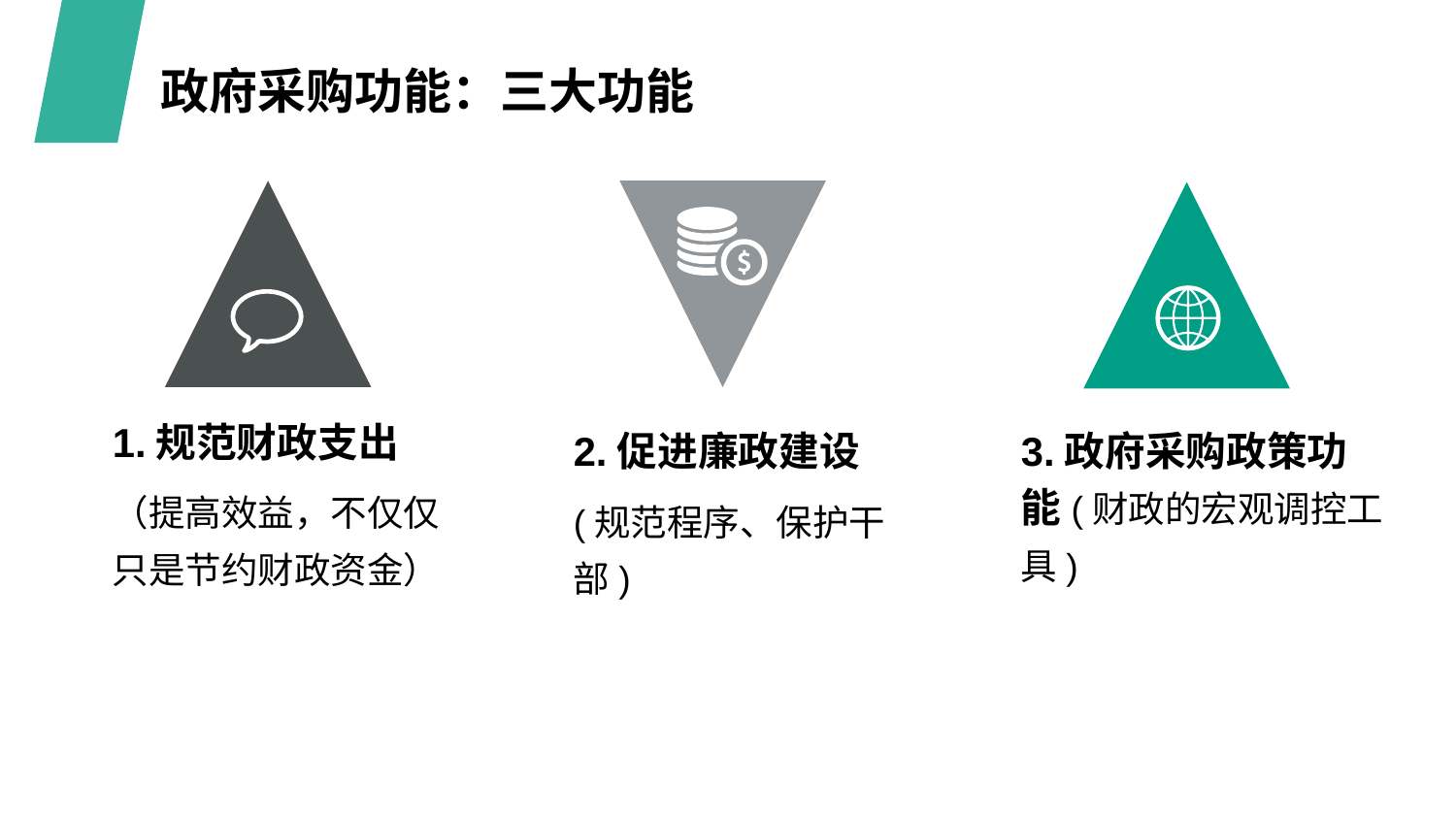

政府采购功能：三大功能

1.规范财政支出
（提高效益，不仅仅只是节约财政资金）
2.促进廉政建设
(规范程序、保护干部)
3.政府采购政策功能(财政的宏观调控工具)